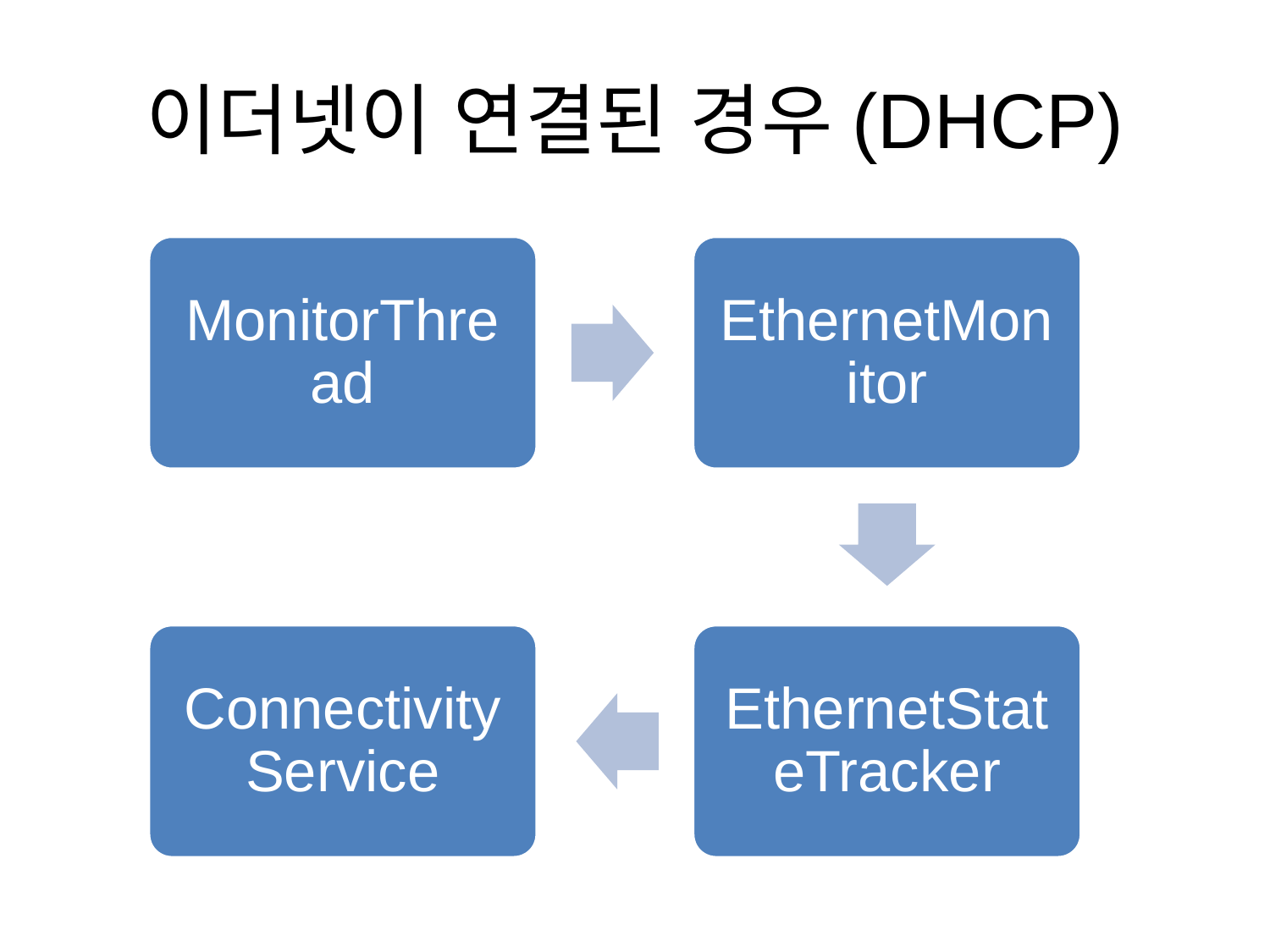

# 이더넷이 연결된 경우(DHCP)
MonitorThread

EthernetMonitor

EthernetStateTracker

ConnectivityService